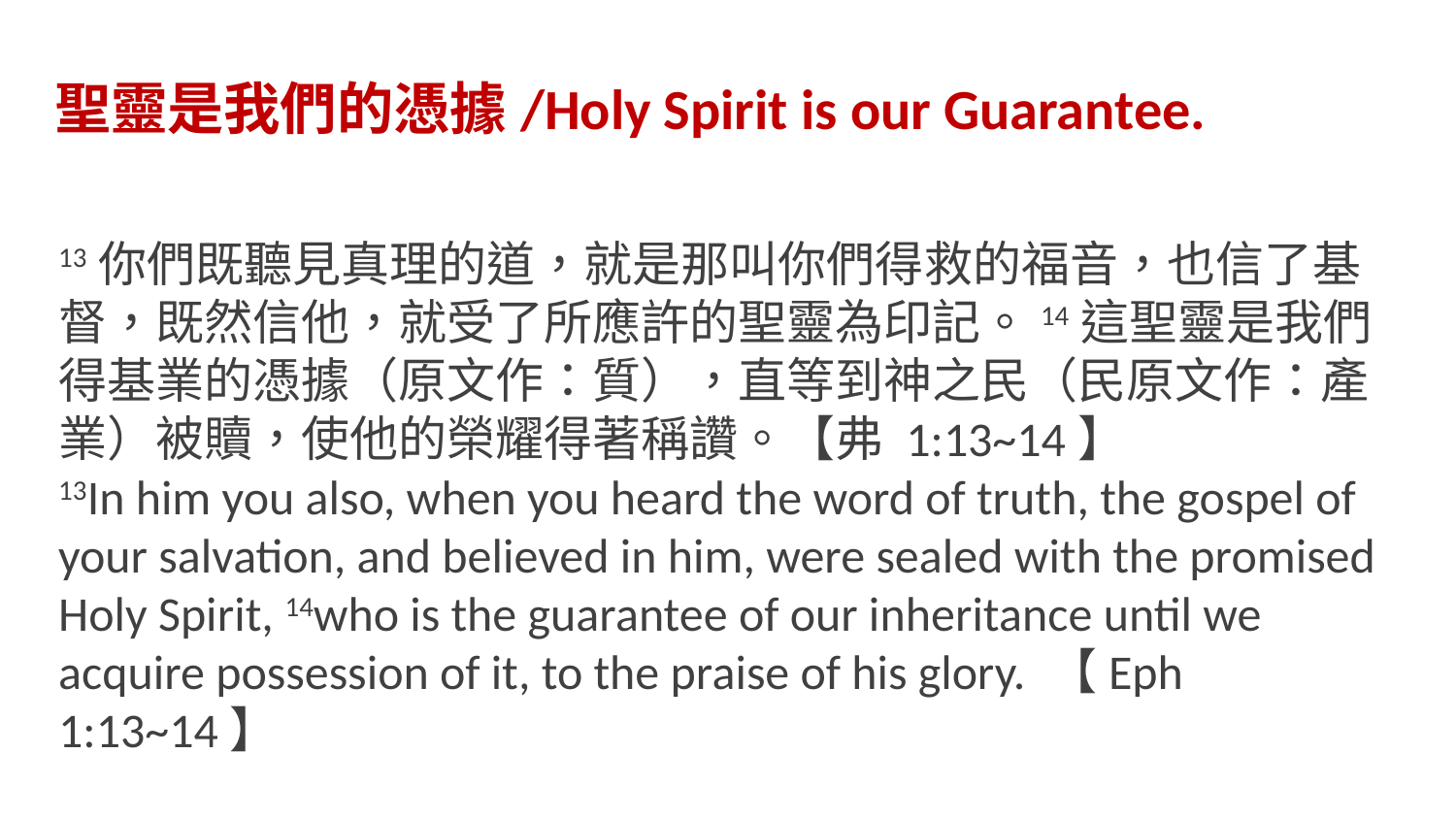

聖靈是我們的憑據/Holy Spirit is our Guarantee.
13你們既聽見真理的道，就是那叫你們得救的福音，也信了基督，既然信他，就受了所應許的聖靈為印記。14這聖靈是我們得基業的憑據（原文作：質），直等到神之民（民原文作：產業）被贖，使他的榮耀得著稱讚。【弗 1:13~14】
13In him you also, when you heard the word of truth, the gospel of your salvation, and believed in him, were sealed with the promised Holy Spirit, 14who is the guarantee of our inheritance until we acquire possession of it, to the praise of his glory. 【Eph 1:13~14】